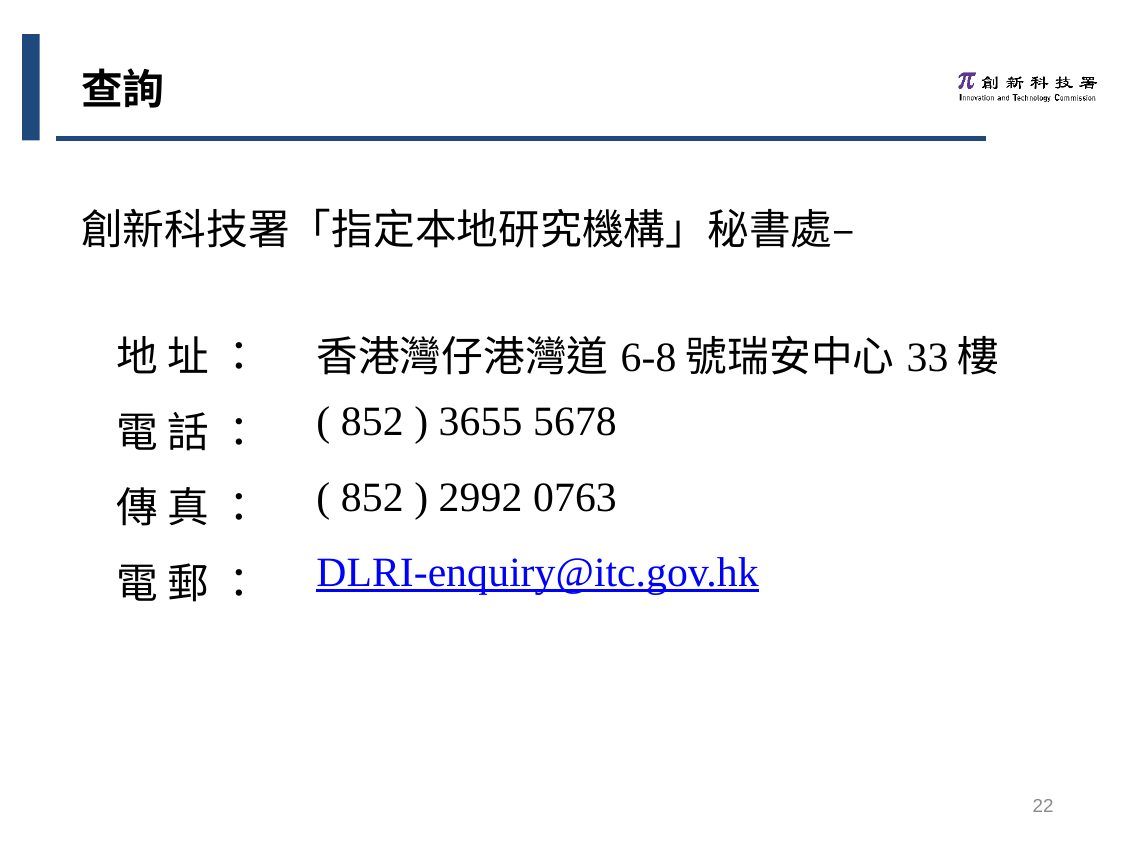

查詢

創新科技署「指定本地研究機構」秘書處–

| 地 址 ： | 香港灣仔港灣道6-8號瑞安中心33樓 |
| --- | --- |
| 電 話 ： | ( 852 ) 3655 5678 |
| 傳 真 ： | ( 852 ) 2992 0763 |
| 電 郵 ： | DLRI-enquiry@itc.gov.hk |
22